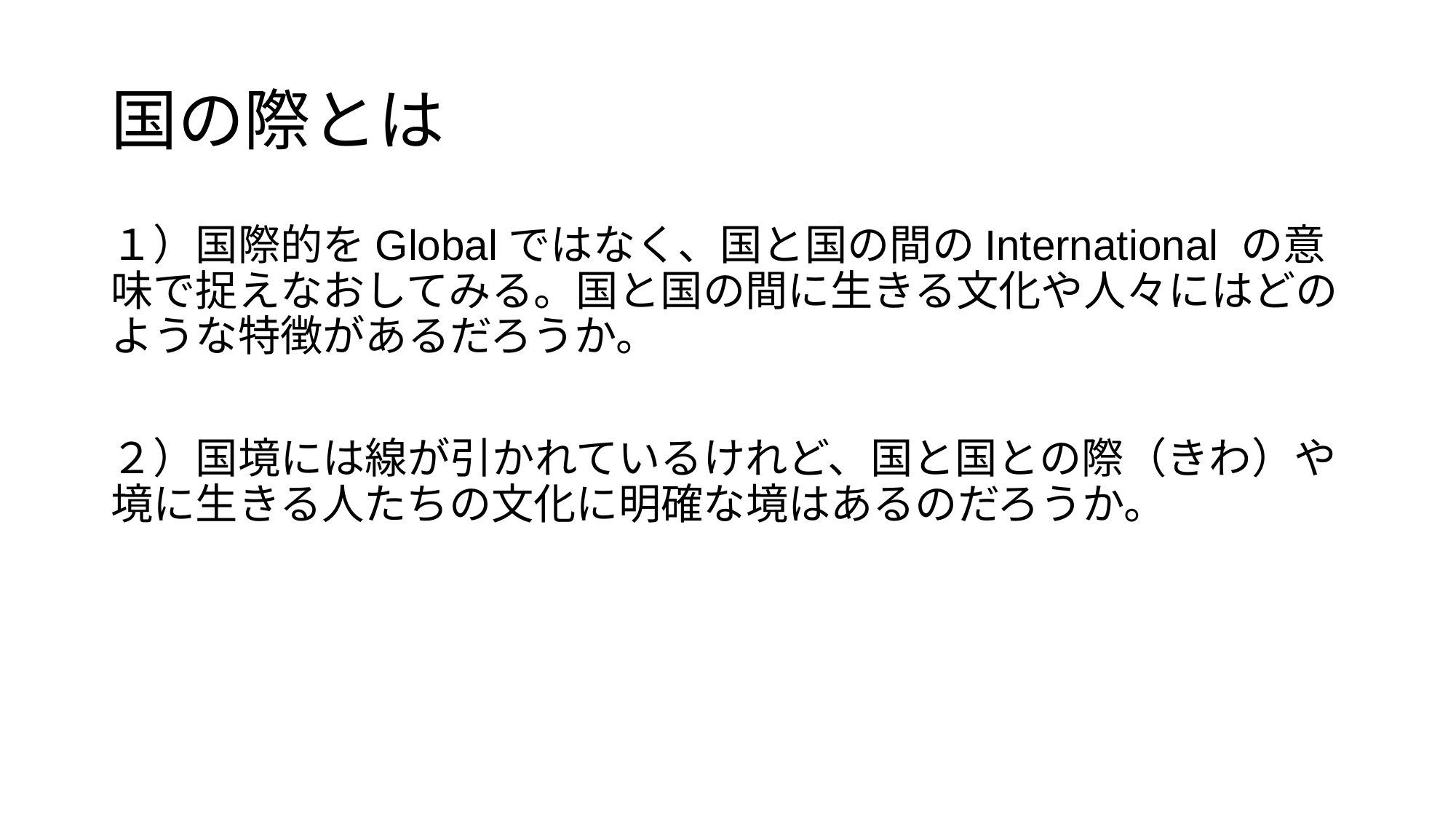

# 国の際とは
１）国際的をGlobalではなく、国と国の間のInternational の意味で捉えなおしてみる。国と国の間に生きる文化や人々にはどのような特徴があるだろうか。

２）国境には線が引かれているけれど、国と国との際（きわ）や境に生きる人たちの文化に明確な境はあるのだろうか。